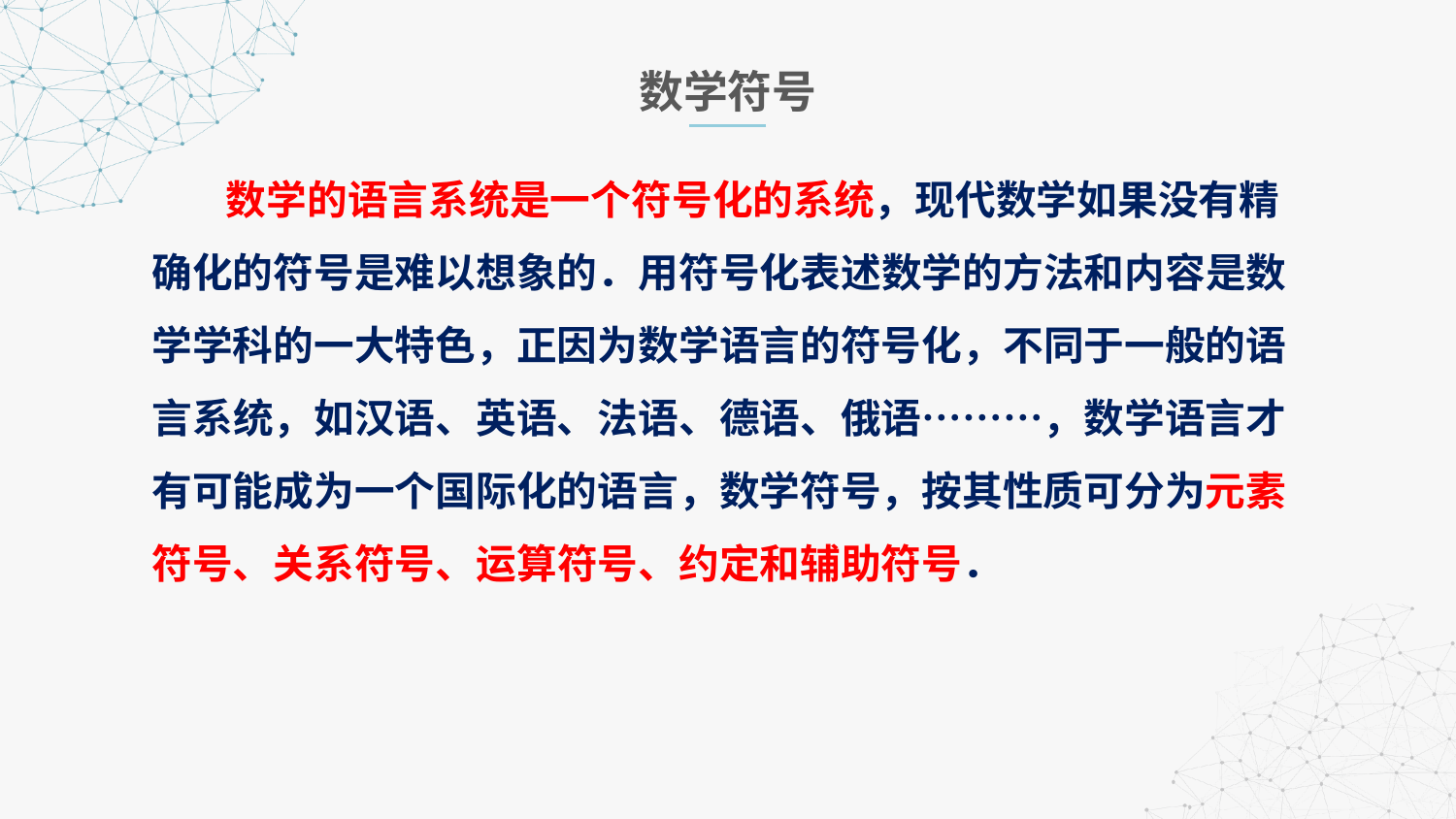

数学符号
       数学的语言系统是一个符号化的系统，现代数学如果没有精确化的符号是难以想象的．用符号化表述数学的方法和内容是数学学科的一大特色，正因为数学语言的符号化，不同于一般的语言系统，如汉语、英语、法语、德语、俄语………，数学语言才有可能成为一个国际化的语言，数学符号，按其性质可分为元素符号、关系符号、运算符号、约定和辅助符号．